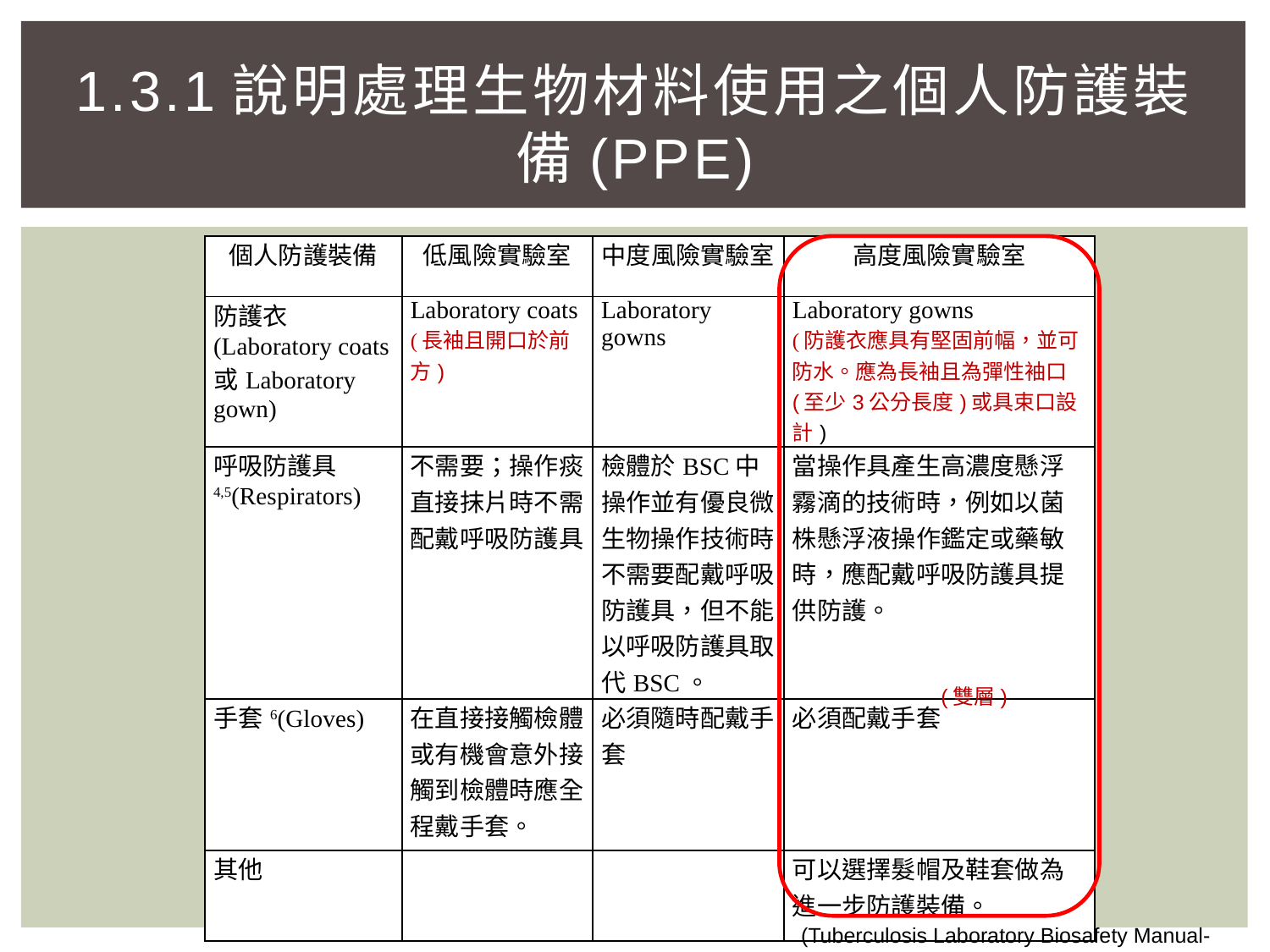

# 1.3.1說明處理生物材料使用之個人防護裝備(PPE)
| 個人防護裝備 | 低風險實驗室 | 中度風險實驗室 | 高度風險實驗室 |
| --- | --- | --- | --- |
| 防護衣(Laboratory coats或Laboratory gown) | Laboratory coats (長袖且開口於前方) | Laboratory gowns | Laboratory gowns (防護衣應具有堅固前幅，並可防水。應為長袖且為彈性袖口(至少3公分長度)或具束口設計) |
| 呼吸防護具4,5(Respirators) | 不需要；操作痰直接抹片時不需配戴呼吸防護具。 | 檢體於BSC中操作並有優良微生物操作技術時，不需要配戴呼吸防護具，但不能以呼吸防護具取代BSC。 | 當操作具產生高濃度懸浮霧滴的技術時，例如以菌株懸浮液操作鑑定或藥敏時，應配戴呼吸防護具提供防護。 |
| 手套6(Gloves) | 在直接接觸檢體或有機會意外接觸到檢體時應全程戴手套。 | 必須隨時配戴手套 | 必須配戴手套 |
| 其他 |  |  | 可以選擇髮帽及鞋套做為進一步防護裝備。 |

(雙層)
(Tuberculosis Laboratory Biosafety Manual-WHO)